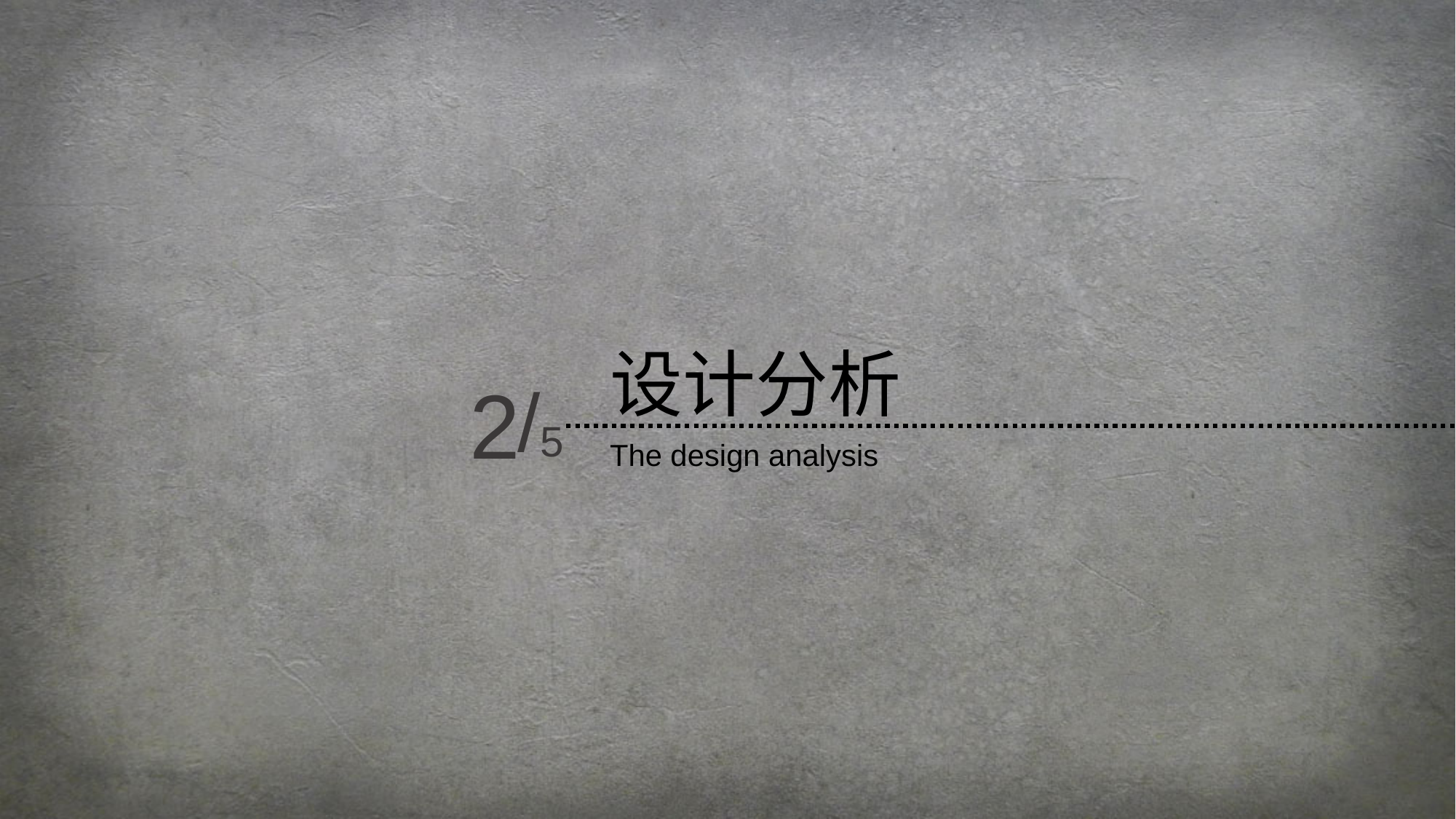

设计分析
2
/
5
The design analysis